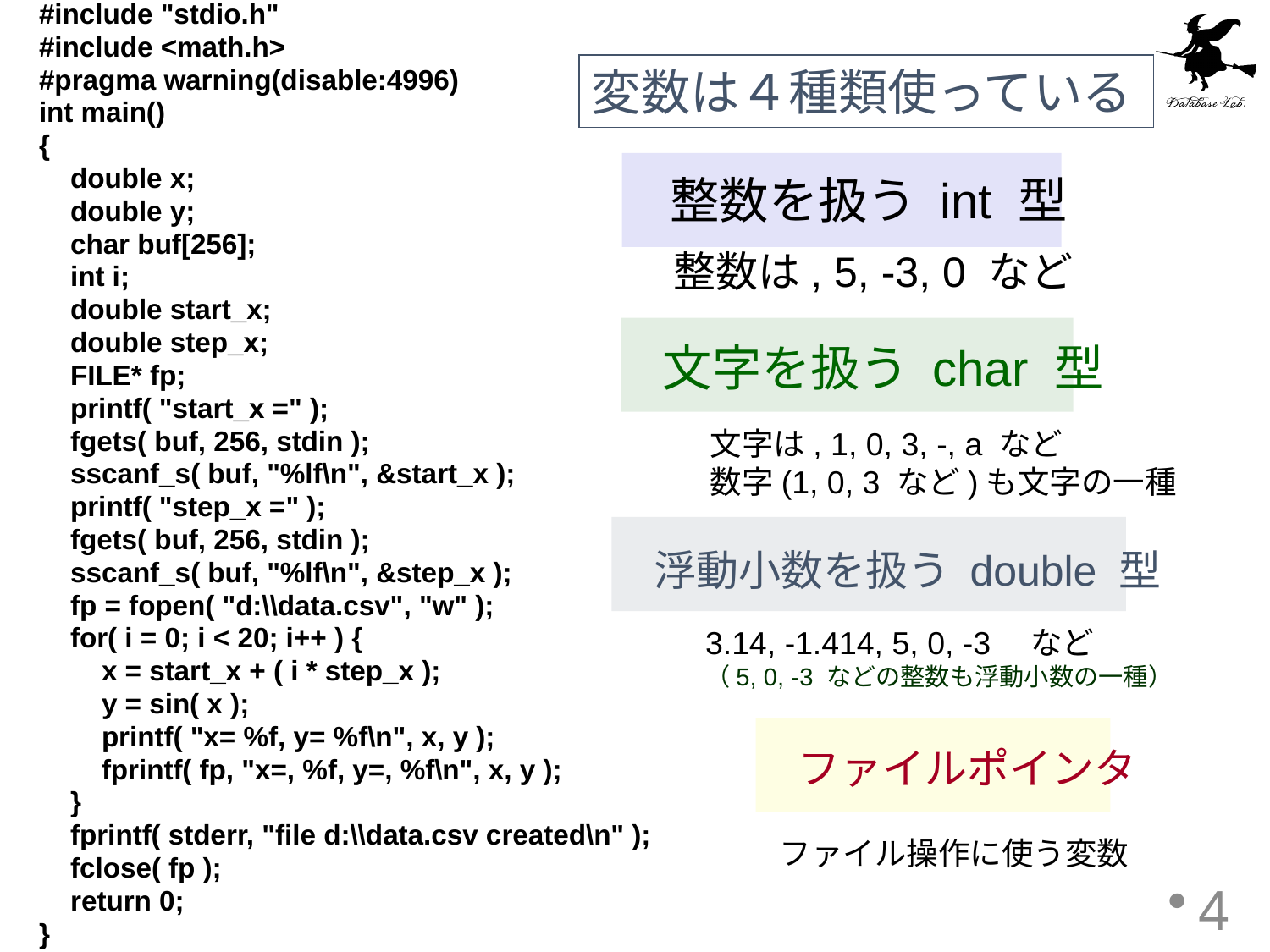

#include "stdio.h"
#include <math.h>
#pragma warning(disable:4996)
int main()
{
    double x;
    double y;
    char buf[256];
    int i;
    double start_x;
    double step_x;
    FILE* fp;
    printf( "start_x =" );
    fgets( buf, 256, stdin );
    sscanf_s( buf, "%lf\n", &start_x );
    printf( "step_x =" );
    fgets( buf, 256, stdin );
    sscanf_s( buf, "%lf\n", &step_x );
    fp = fopen( "d:\\data.csv", "w" );
    for( i = 0; i < 20; i++ ) {
        x = start_x + ( i * step_x );
        y = sin( x );
        printf( "x= %f, y= %f\n", x, y );
        fprintf( fp, "x=, %f, y=, %f\n", x, y );
    }
    fprintf( stderr, "file d:\\data.csv created\n" );
    fclose( fp );
    return 0;
}

変数は４種類使っている

整数を扱う int 型
整数は, 5, -3, 0 など

文字を扱う char 型
文字は, 1, 0, 3, -, a など
数字(1, 0, 3 など)も文字の一種

浮動小数を扱う double 型
3.14, -1.414, 5, 0, -3　など
（5, 0, -3 などの整数も浮動小数の一種）

ファイルポインタ
ファイル操作に使う変数
4
double 型の変数については，
sscanf では 「%lf」（エルエフ）を，printf ,
fprintf では「%f」を,使う決まりになっている